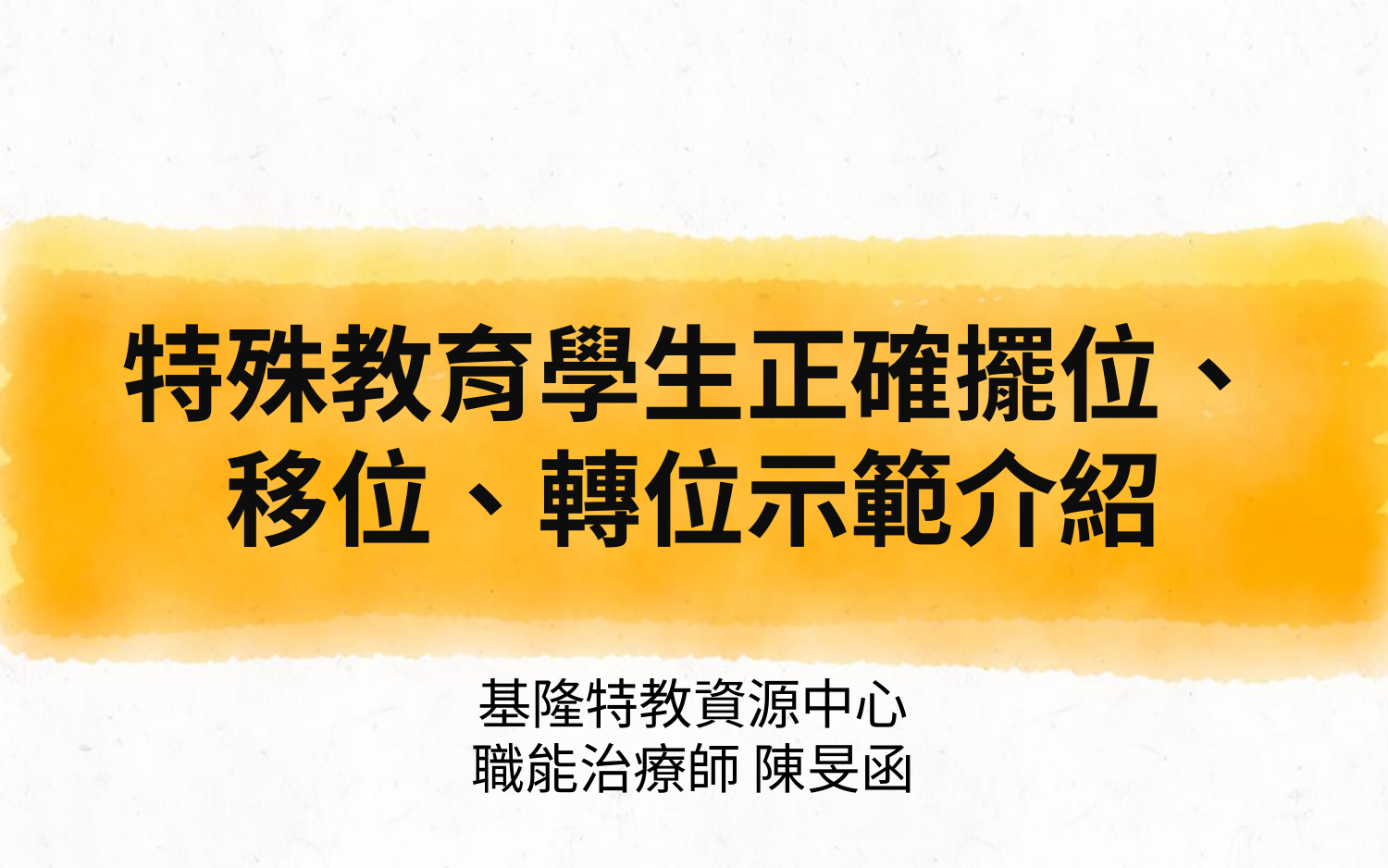

特殊教育學生正確擺位、移位、轉位示範介紹
基隆特教資源中心
職能治療師 陳旻函